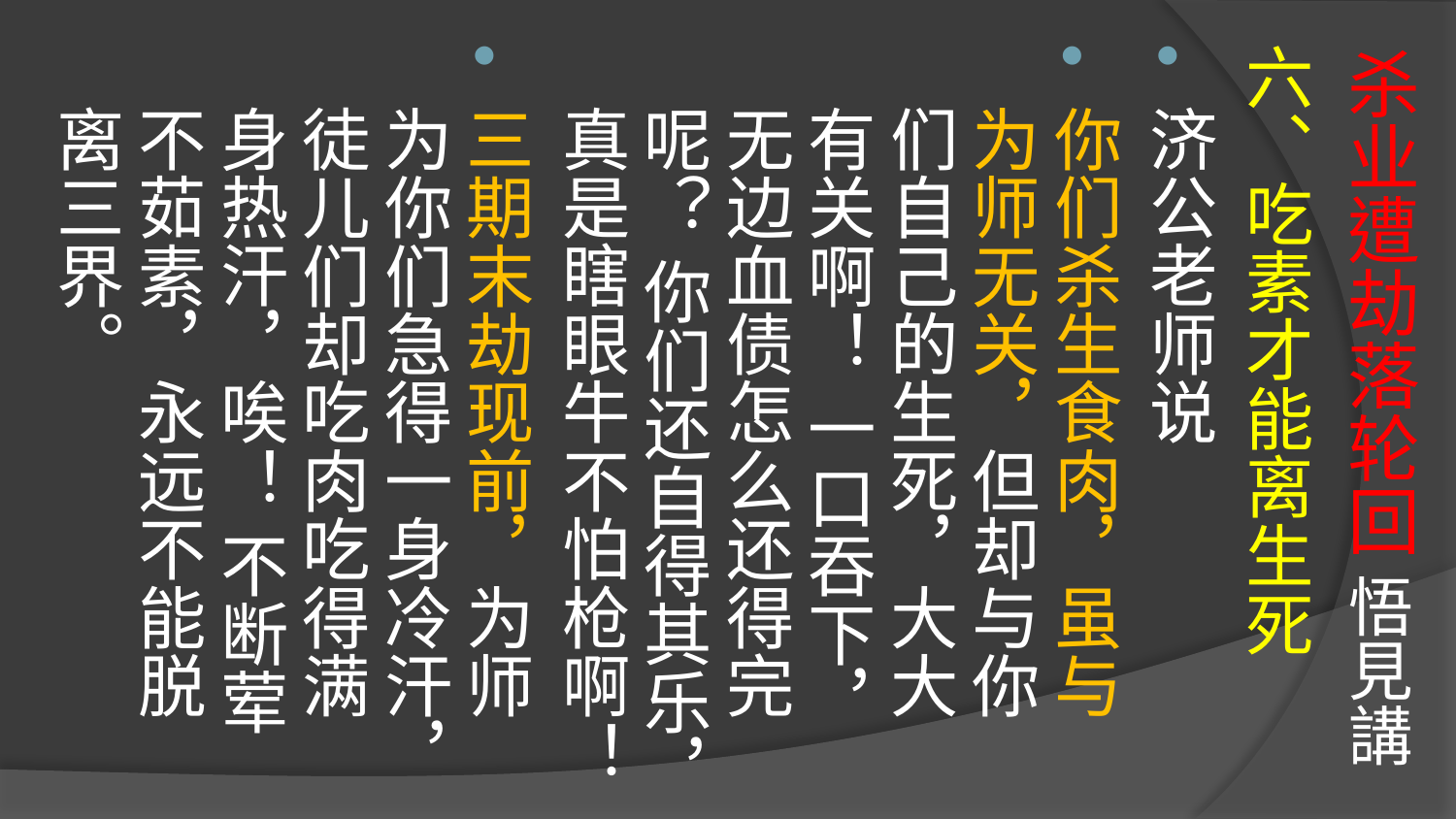

# 杀业遭劫落轮回 悟見講
六、吃素才能离生死
济公老师说
你们杀生食肉，虽与为师无关，但却与你们自己的生死，大大有关啊！ 一口吞下，无边血债怎么还得完呢？ 你们还自得其乐，真是瞎眼牛不怕枪啊！
三期末劫现前，为师为你们急得一身冷汗，徒儿们却吃肉吃得满身热汗，唉！ 不断荤不茹素，永远不能脱离三界。